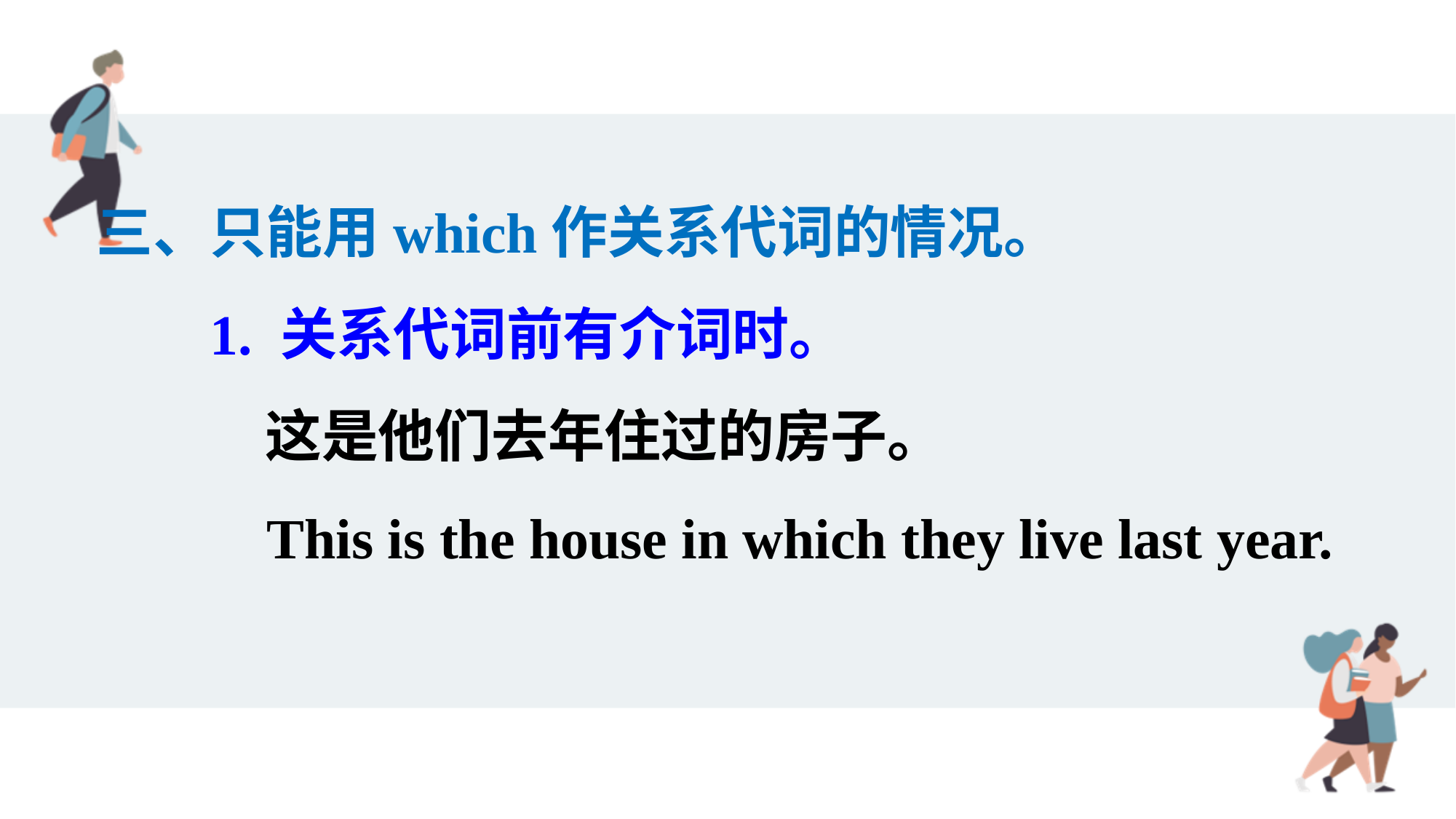

三、只能用which作关系代词的情况。
        1. 关系代词前有介词时。
            这是他们去年住过的房子。
            This is the house in which they live last year.